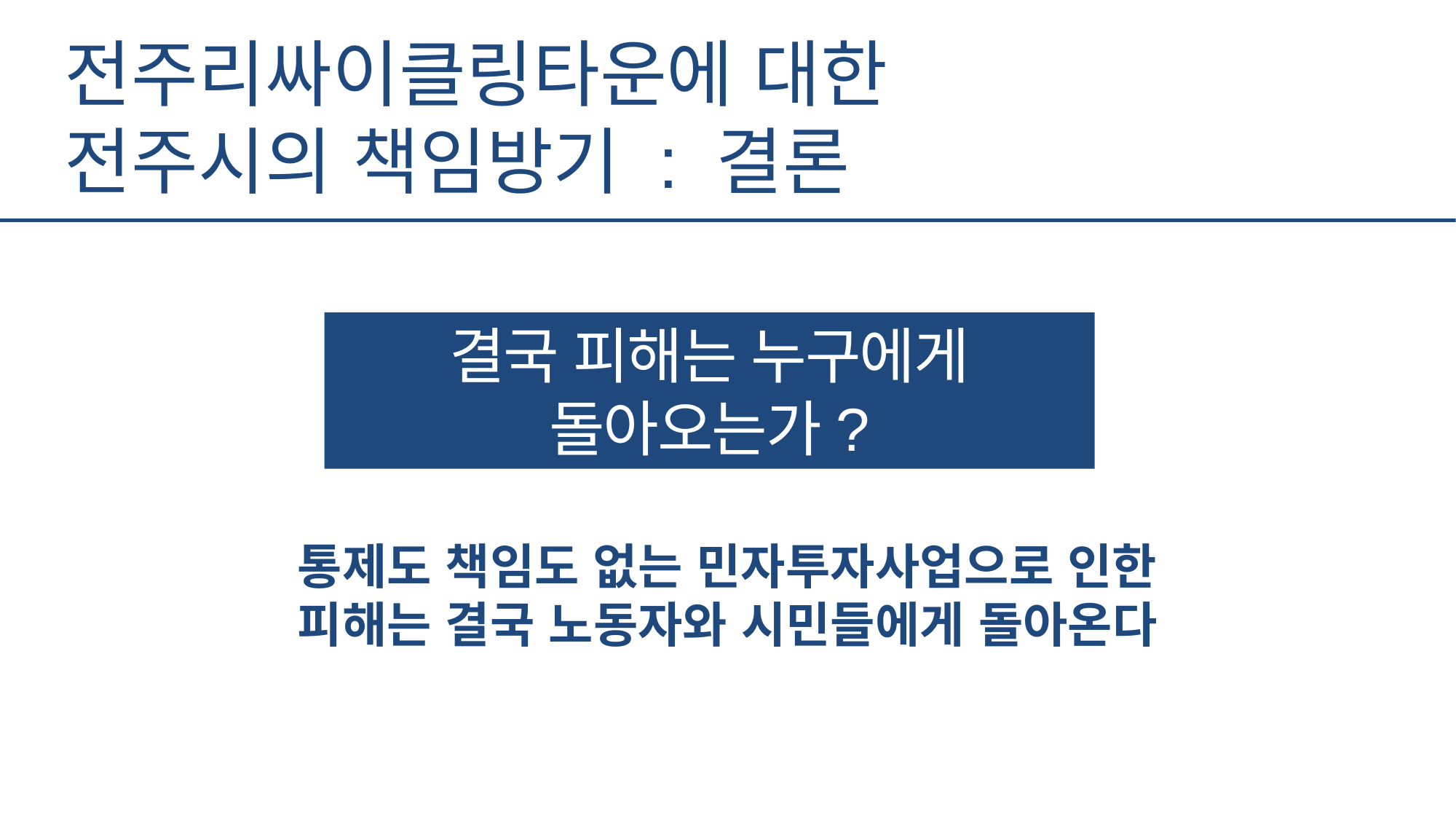

전주리싸이클링타운에 대한
전주시의 책임방기 : 결론
결국 피해는 누구에게
돌아오는가?

통제도 책임도 없는 민자투자사업으로 인한
피해는 결국 노동자와 시민들에게 돌아온다